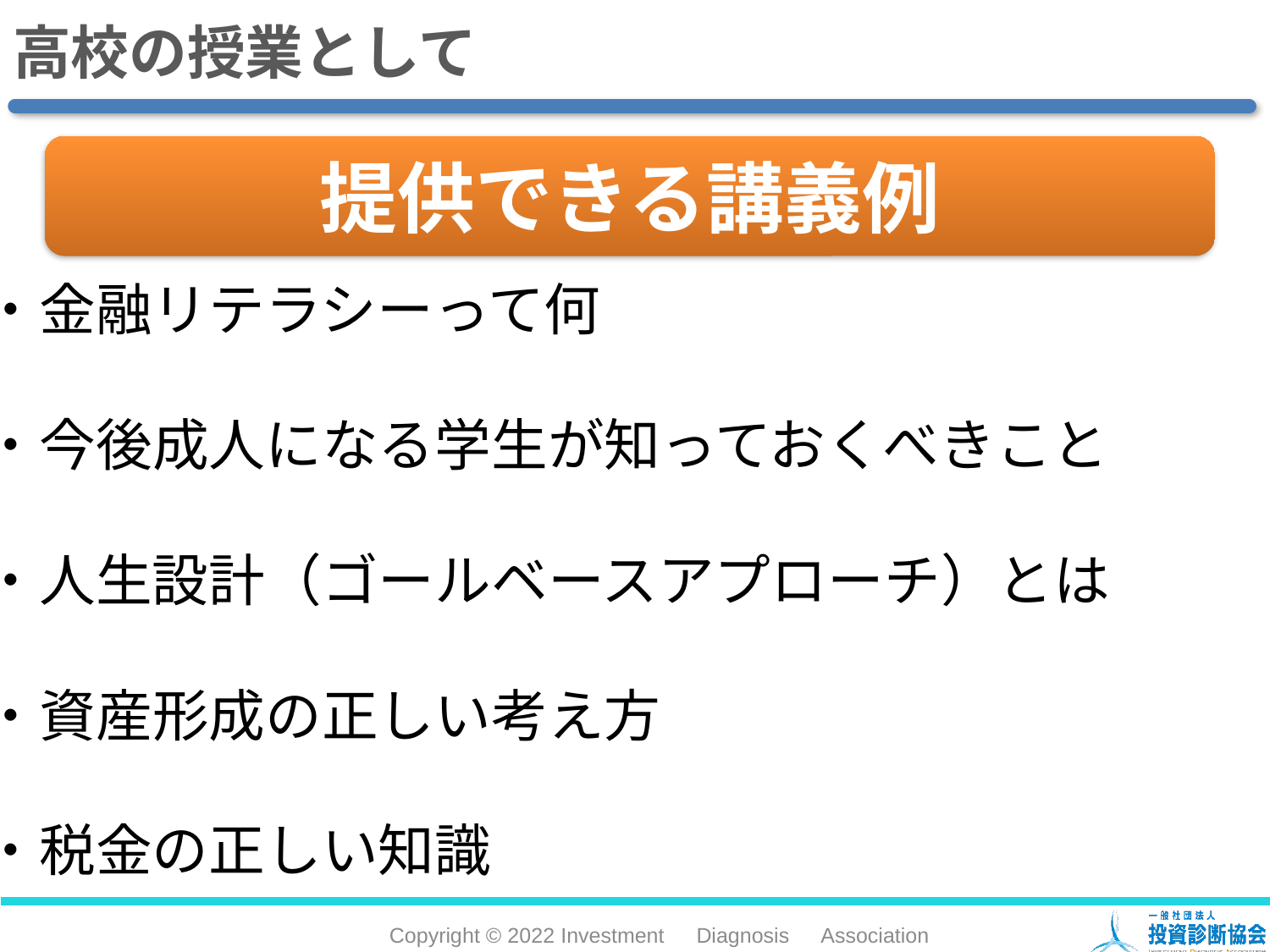

高校の授業として
提供できる講義例
・金融リテラシーって何

・今後成人になる学生が知っておくべきこと

・人生設計（ゴールベースアプローチ）とは

・資産形成の正しい考え方

・税金の正しい知識